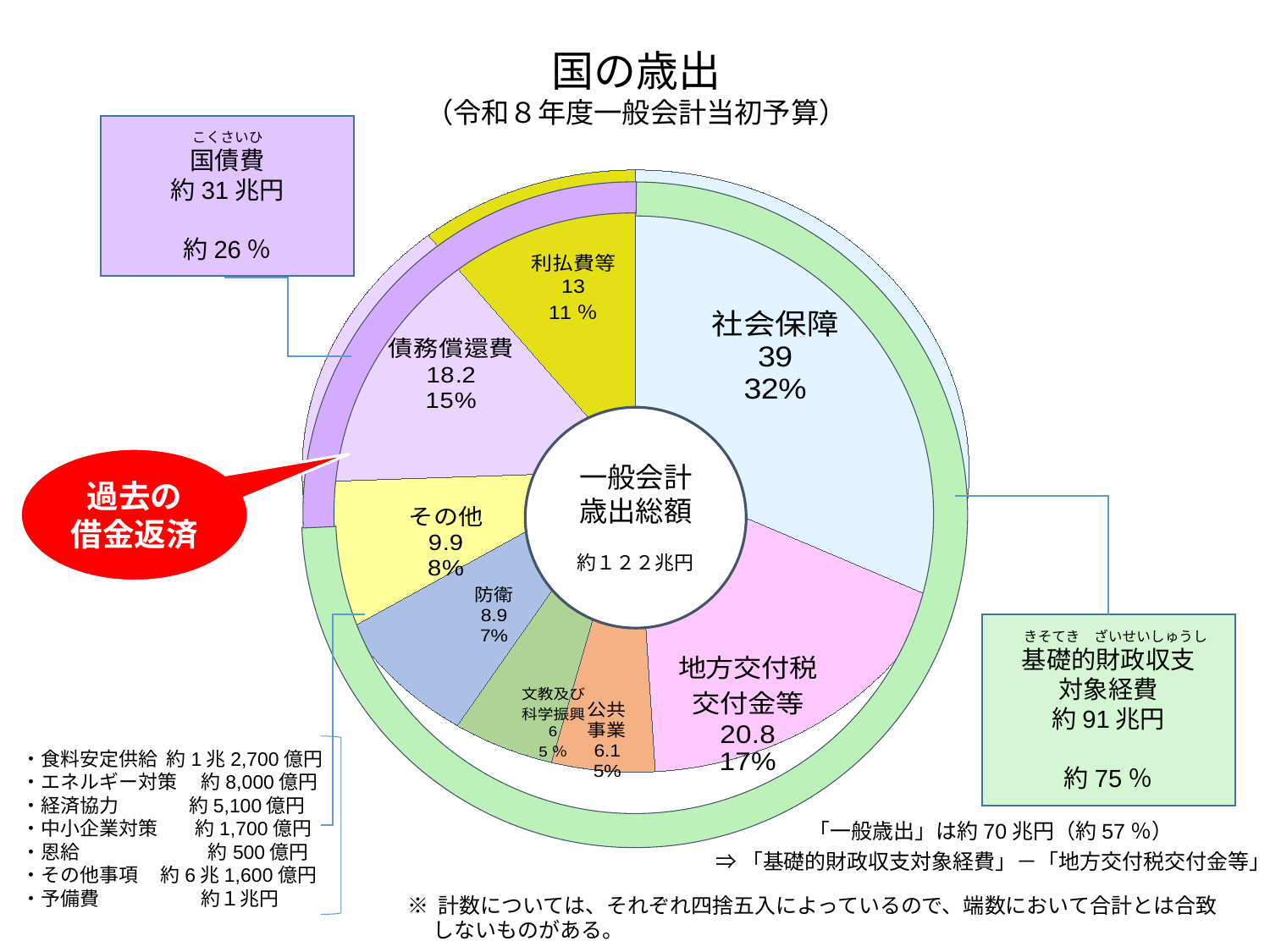

国の歳出
（令和８年度一般会計当初予算）

### Chart

| Category |
|---|

### Chart

| Category | 金額 |
|---|---|
| 社会保障 | 39.0 |
| 地方交付税
交付金等 | 20.8 |
| 公共
事業 | 6.1 |
| 文教及び
科学振興 | 6.0 |
| 防衛 | 8.9 |
| その他 | 9.9 |
| 債務償還費 | 18.2 |
| 利払費等 | 13.0 |
こくさいひ
国債費
約31兆円

約26％

一般会計
歳出総額

約１２２兆円
過去の
借金返済
　きそてき　ざいせいしゅうし
基礎的財政収支
対象経費
約91兆円

約75％
・食料安定供給  約1兆2,700億円
・エネルギー対策　 約8,000億円
・経済協力　  　     約5,100億円
・中小企業対策  　  約1,700億円
・恩給　　　　  　     約500億円
・その他事項     約6兆1,600億円
・予備費                       約１兆円

「一般歳出」は約70兆円（約57％）
 ⇒「基礎的財政収支対象経費」－「地方交付税交付金等」
※ 計数については、それぞれ四捨五入によっているので、端数において合計とは合致
　 しないものがある。